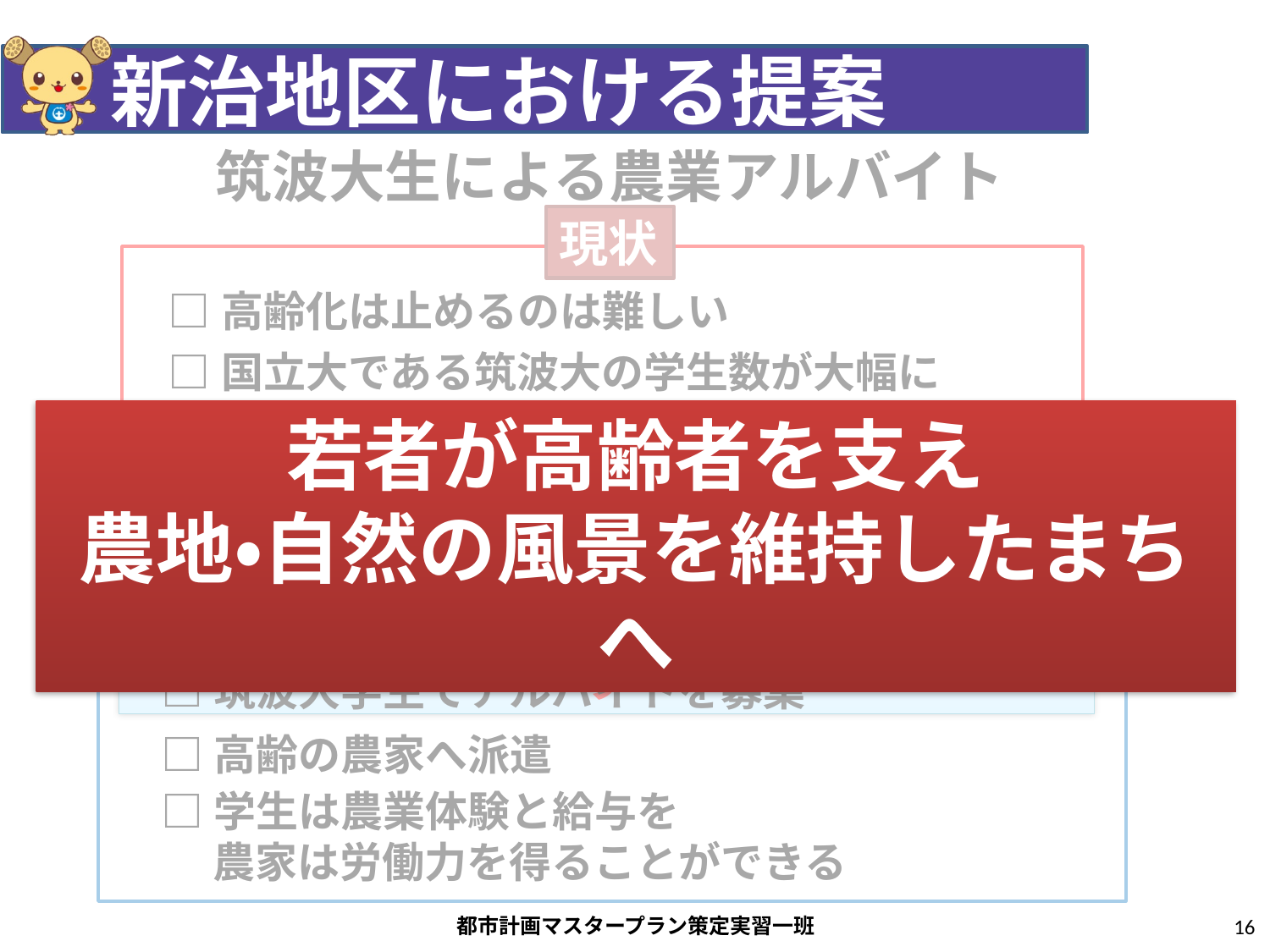

# 新治地区における提案
筑波大生による農業アルバイト

現状

□高齢化は止めるのは難しい
□国立大である筑波大の学生数が大幅に
減少する可能性は低い
若者が高齢者を支え
農地・自然の風景を維持したまちへ

近場で確保しやすい若者の力を活かす

□筑波大学生でアルバイトを募集
□高齢の農家へ派遣
□学生は農業体験と給与を
　 農家は労働力を得ることができる
都市計画マスタープラン策定実習一班
16